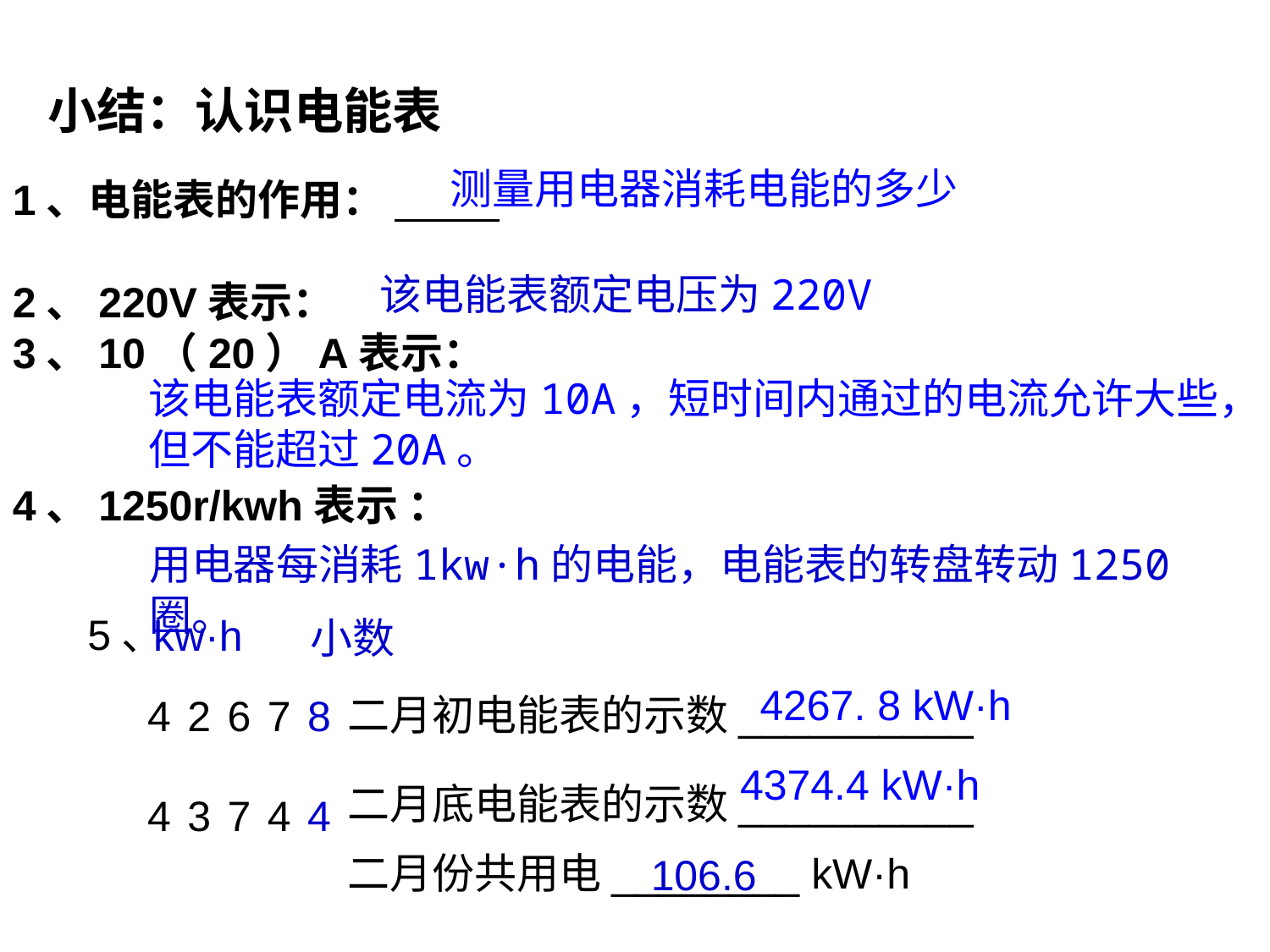

小结：认识电能表

1、电能表的作用：

2、220V表示：
3、10（20）A表示：

4、1250r/kwh表示 ：
  测量用电器消耗电能的多少
该电能表额定电压为220V
该电能表额定电流为10A，短时间内通过的电流允许大些，但不能超过20A。
用电器每消耗1kw·h的电能，电能表的转盘转动1250圈。
小数
5、
kw·h
4267. 8 kW·h

二月初电能表的示数__________
8
4
2
6
7
4374.4 kW·h
二月底电能表的示数__________

4
3
7
4
4
二月份共用电________ kW·h
106.6